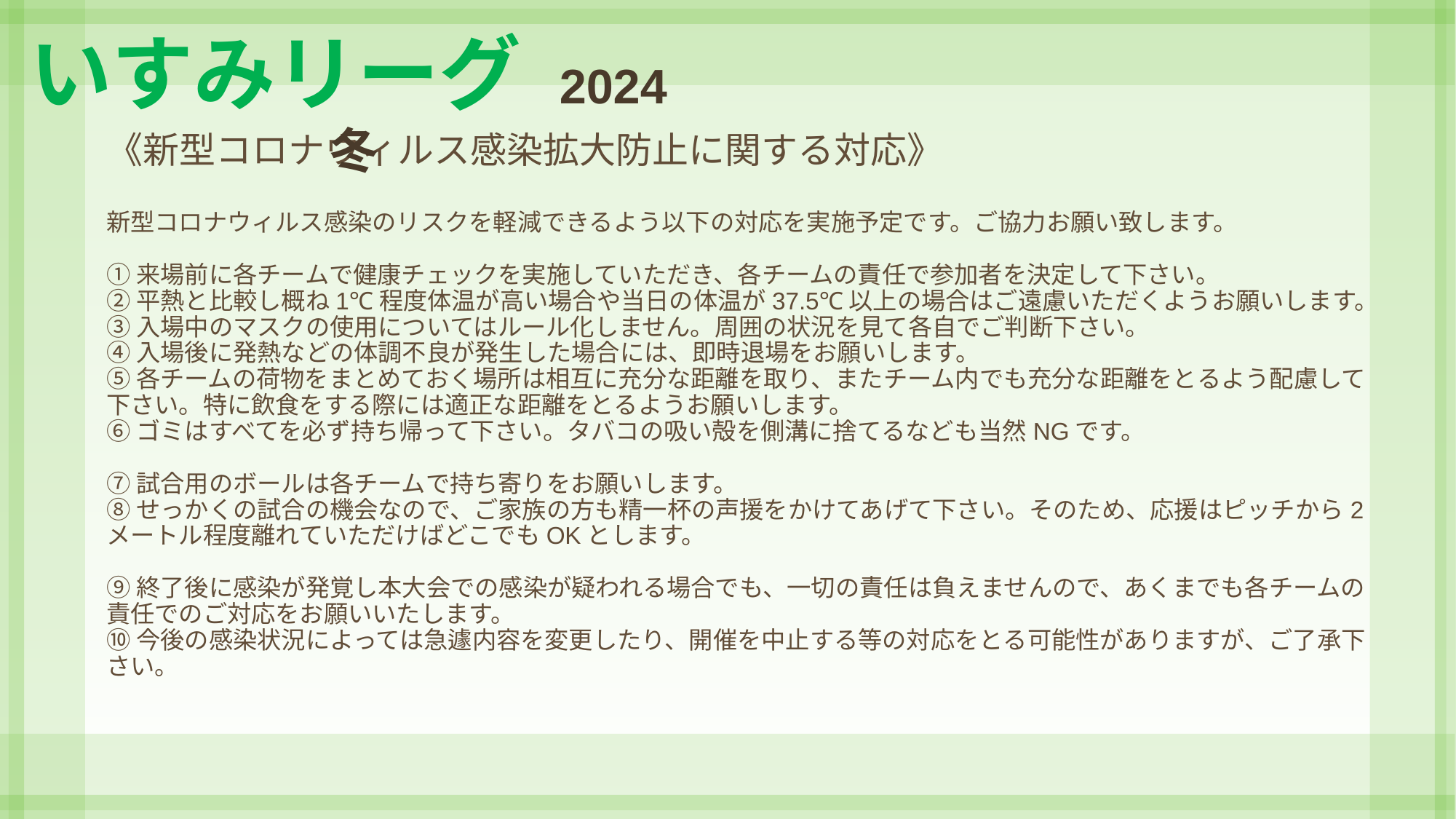

いすみリーグ 2024冬
《新型コロナウィルス感染拡大防止に関する対応》

新型コロナウィルス感染のリスクを軽減できるよう以下の対応を実施予定です。ご協力お願い致します。

①来場前に各チームで健康チェックを実施していただき、各チームの責任で参加者を決定して下さい。
②平熱と比較し概ね1℃程度体温が高い場合や当日の体温が37.5℃以上の場合はご遠慮いただくようお願いします。
③入場中のマスクの使用についてはルール化しません。周囲の状況を見て各自でご判断下さい。
④入場後に発熱などの体調不良が発生した場合には、即時退場をお願いします。
⑤各チームの荷物をまとめておく場所は相互に充分な距離を取り、またチーム内でも充分な距離をとるよう配慮して下さい。特に飲食をする際には適正な距離をとるようお願いします。
⑥ゴミはすべてを必ず持ち帰って下さい。タバコの吸い殻を側溝に捨てるなども当然ngです。

⑦試合用のボールは各チームで持ち寄りをお願いします。
⑧せっかくの試合の機会なので、ご家族の方も精一杯の声援をかけてあげて下さい。そのため、応援はピッチから2メートル程度離れていただけばどこでもOKとします。

⑨終了後に感染が発覚し本大会での感染が疑われる場合でも、一切の責任は負えませんので、あくまでも各チームの責任でのご対応をお願いいたします。
⑩今後の感染状況によっては急遽内容を変更したり、開催を中止する等の対応をとる可能性がありますが、ご了承下さい。